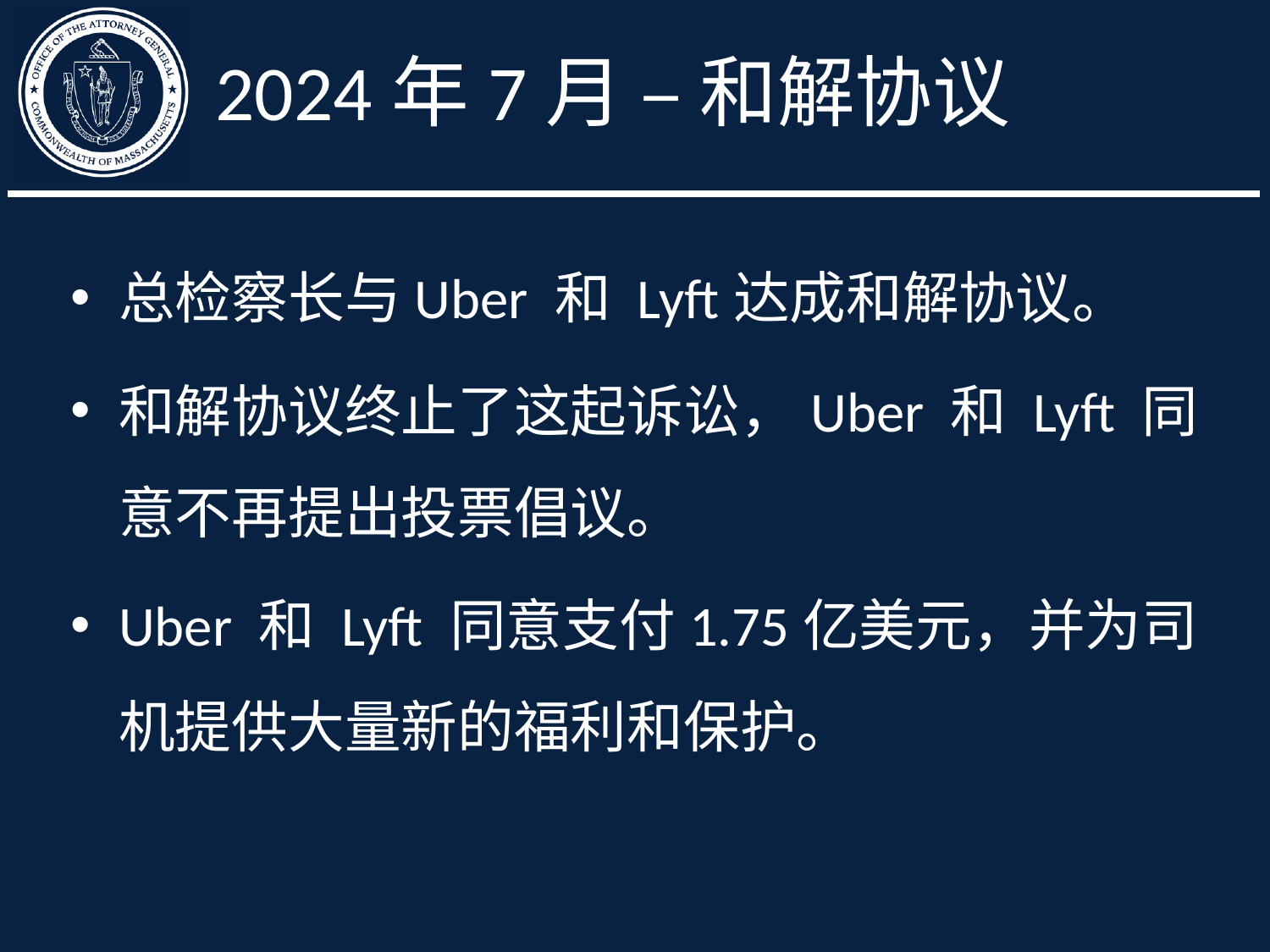

# 2024年7月 – 和解协议
总检察长与Uber 和 Lyft达成和解协议。
和解协议终止了这起诉讼，Uber 和 Lyft 同意不再提出投票倡议。
Uber 和 Lyft 同意支付1.75亿美元，并为司机提供大量新的福利和保护。